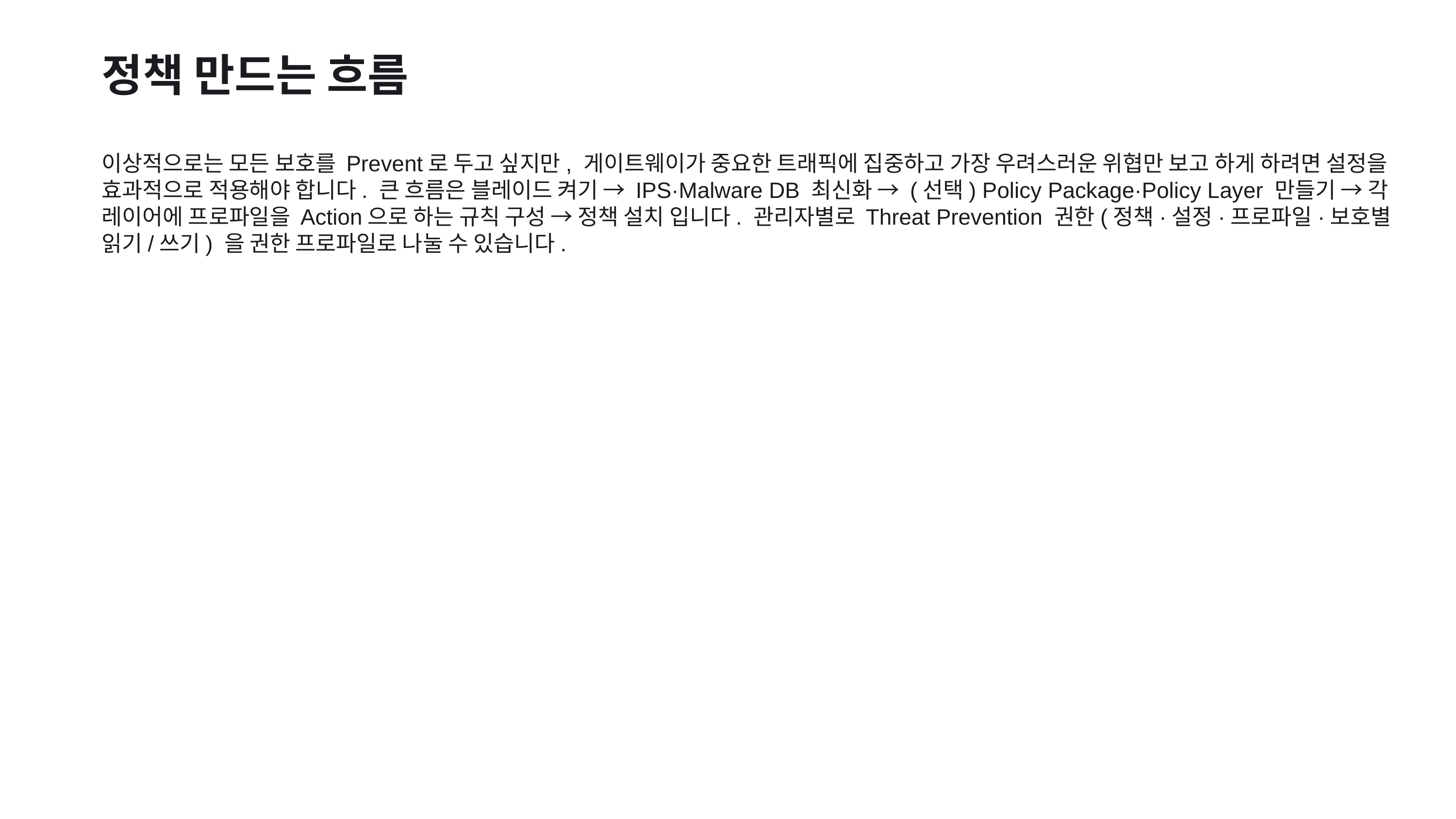

정책 만드는 흐름
이상적으로는 모든 보호를 Prevent로 두고 싶지만, 게이트웨이가 중요한 트래픽에 집중하고 가장 우려스러운 위협만 보고 하게 하려면 설정을 효과적으로 적용해야 합니다. 큰 흐름은 블레이드 켜기 → IPS·Malware DB 최신화 → (선택) Policy Package·Policy Layer 만들기 → 각 레이어에 프로파일을 Action으로 하는 규칙 구성 → 정책 설치 입니다. 관리자별로 Threat Prevention 권한(정책·설정·프로파일·보호별 읽기/쓰기) 을 권한 프로파일로 나눌 수 있습니다.